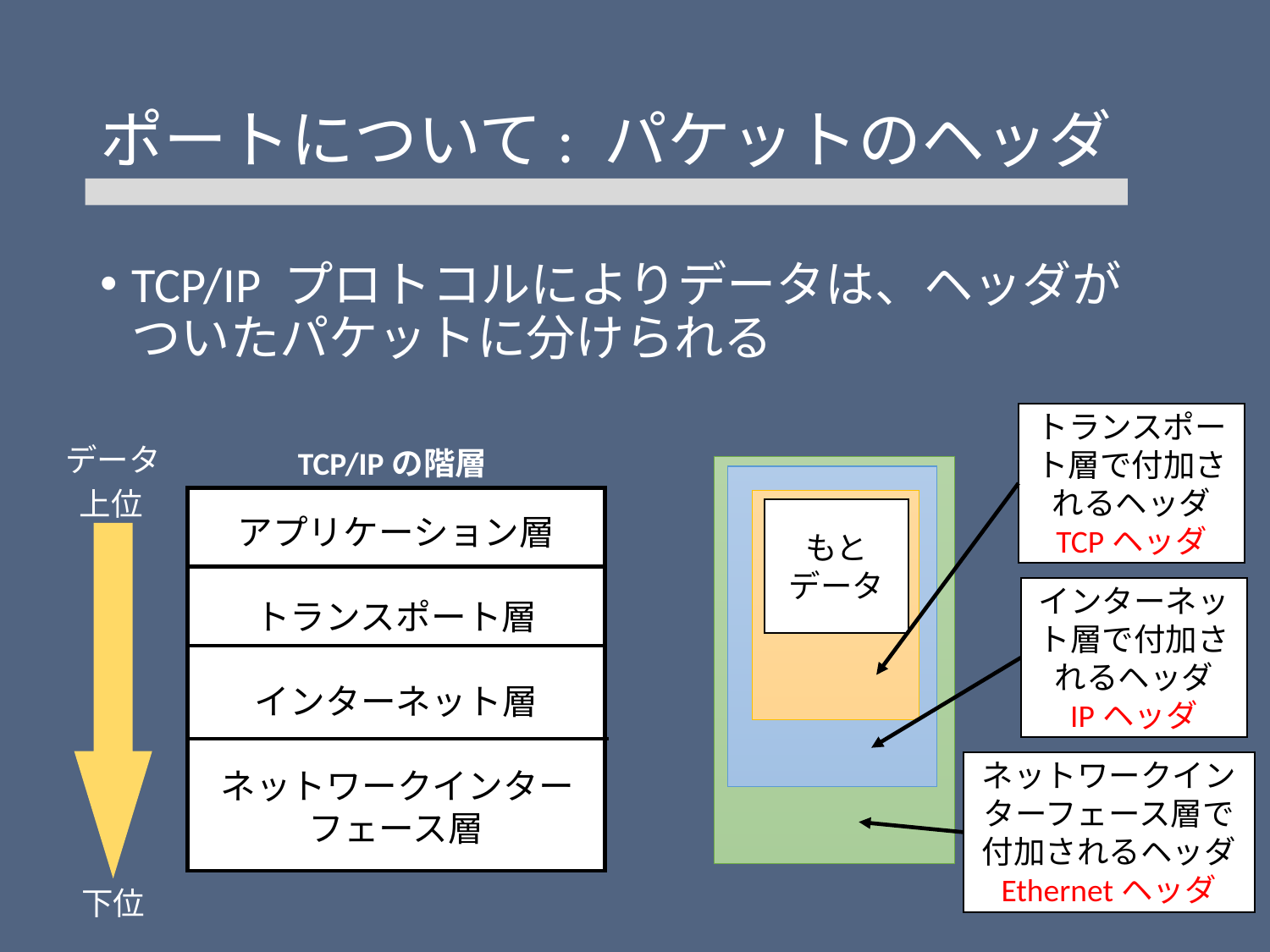

# ポートについて: パケットのヘッダ

TCP/IP プロトコルによりデータは、ヘッダがついたパケットに分けられる
トランスポート層で付加されるヘッダ
TCPヘッダ
データ
TCP/IPの階層

上位
アプリケーション層

トランスポート層

インターネット層

ネットワークインターフェース層

もとデータ

インターネット層で付加されるヘッダ
IPヘッダ
ネットワークインターフェース層で付加されるヘッダ
Ethernetヘッダ
下位